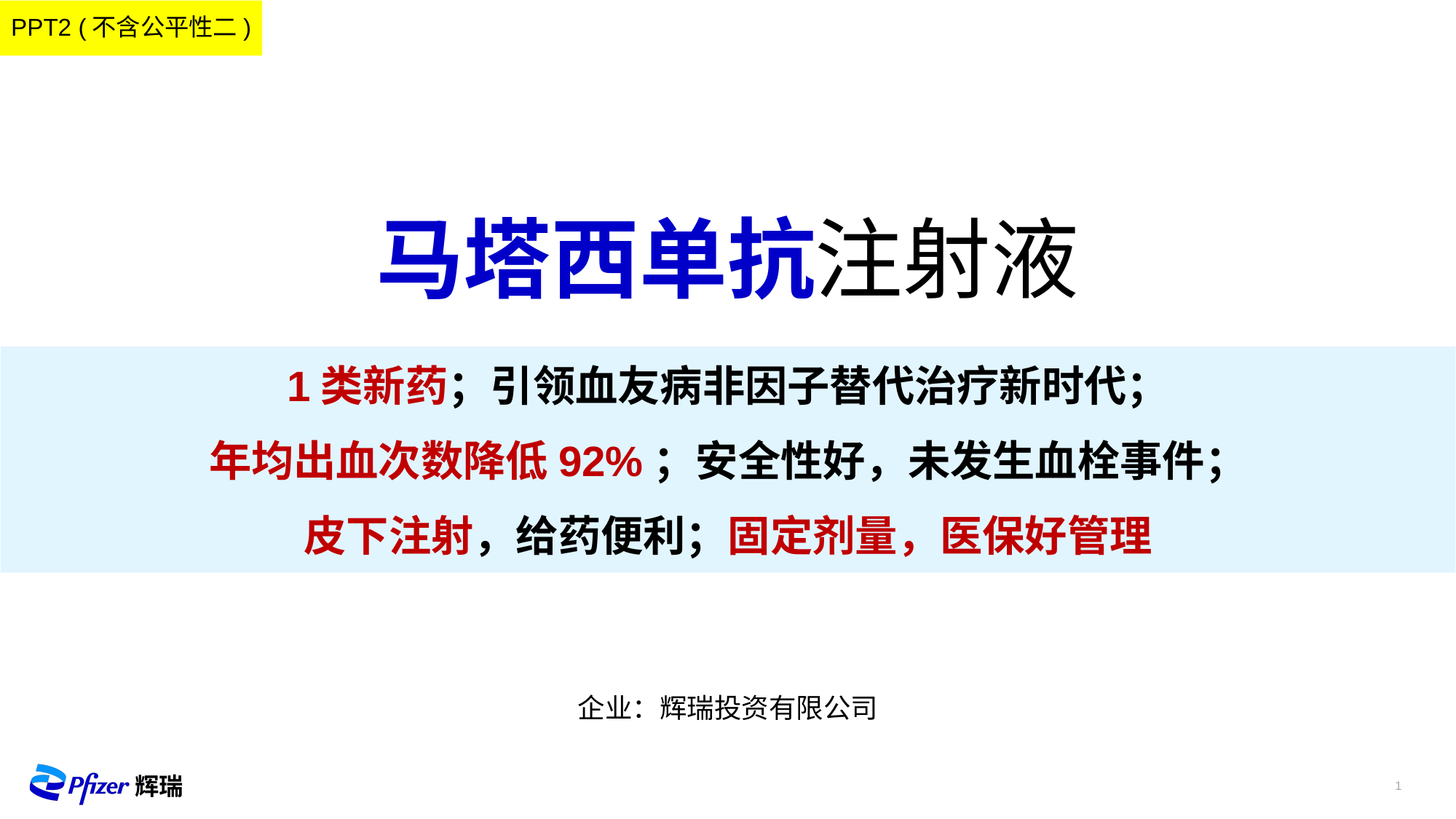

PPT2 (不含公平性二)
马塔西单抗注射液
1类新药；引领血友病非因子替代治疗新时代；
年均出血次数降低92%；安全性好，未发生血栓事件；
皮下注射，给药便利；固定剂量，医保好管理
企业：辉瑞投资有限公司